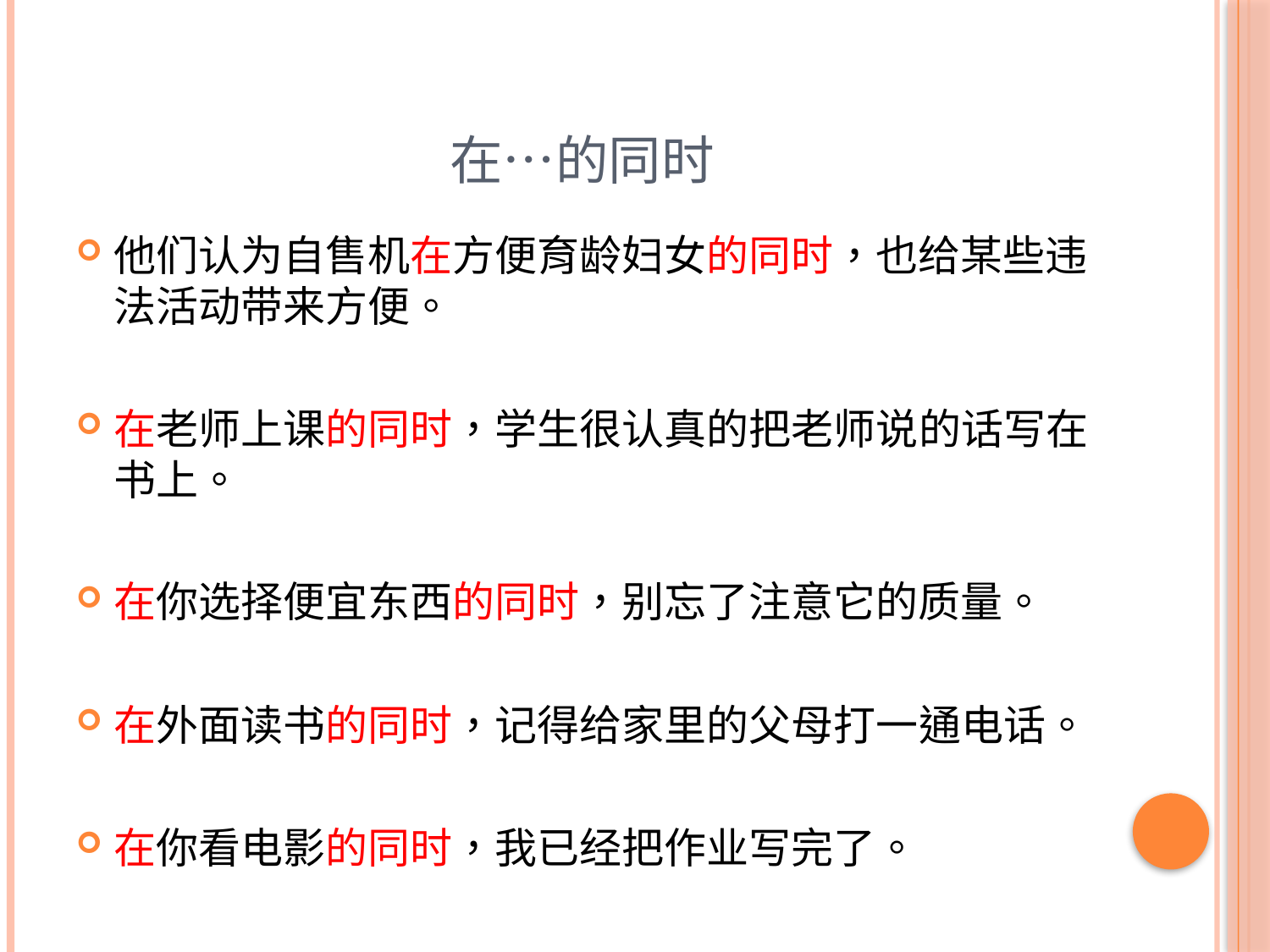

# 在…的同时
他们认为自售机在方便育龄妇女的同时，也给某些违法活动带来方便。

在老师上课的同时，学生很认真的把老师说的话写在书上。

在你选择便宜东西的同时，别忘了注意它的质量。

在外面读书的同时，记得给家里的父母打一通电话。

在你看电影的同时，我已经把作业写完了。